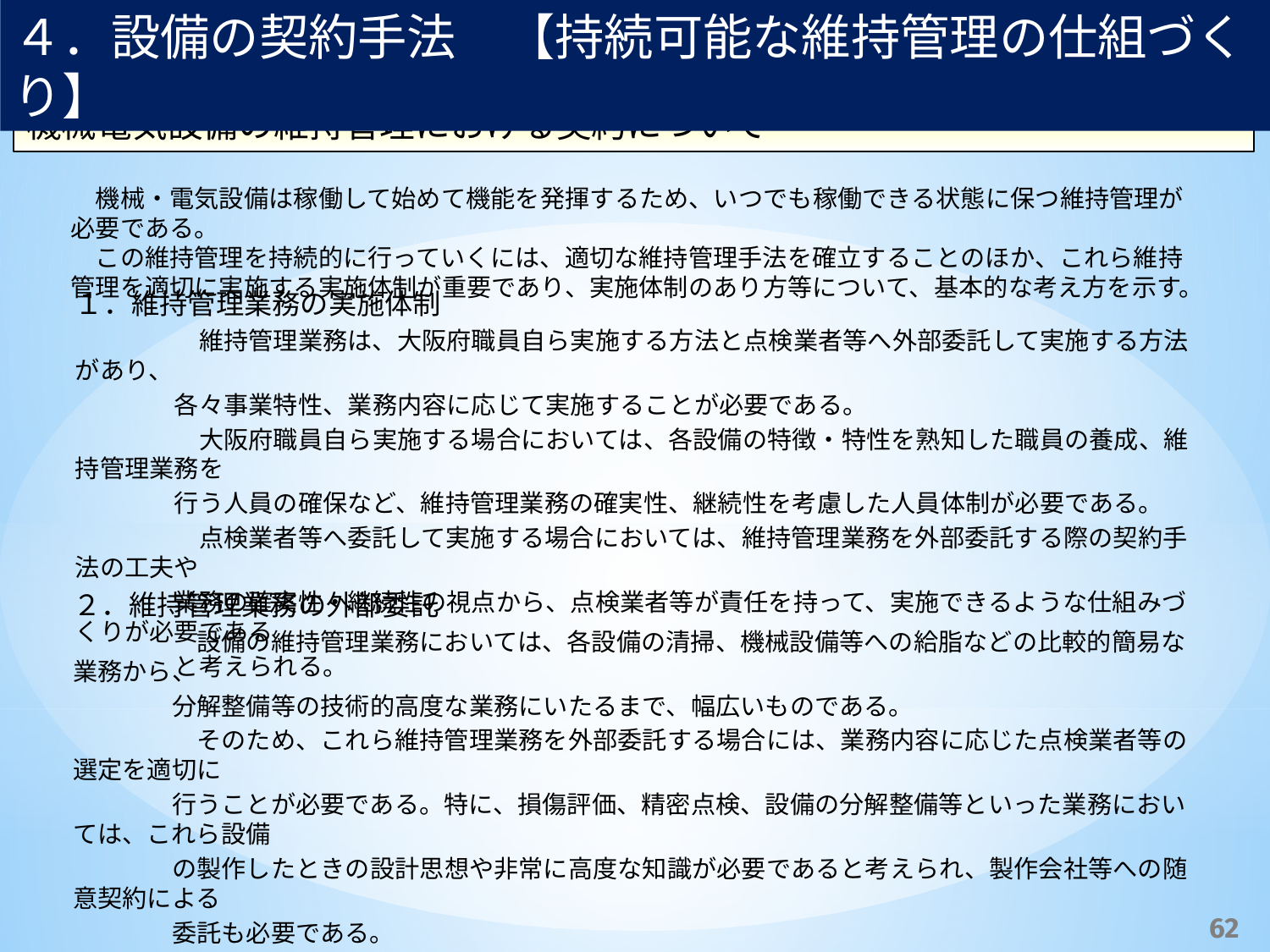

４．設備の契約手法　【持続可能な維持管理の仕組づくり】
機械電気設備の維持管理における契約について
　機械・電気設備は稼働して始めて機能を発揮するため、いつでも稼働できる状態に保つ維持管理が必要である。
　この維持管理を持続的に行っていくには、適切な維持管理手法を確立することのほか、これら維持管理を適切に実施する実施体制が重要であり、実施体制のあり方等について、基本的な考え方を示す。
１．維持管理業務の実施体制
　　　　　維持管理業務は、大阪府職員自ら実施する方法と点検業者等へ外部委託して実施する方法があり、
　　　　各々事業特性、業務内容に応じて実施することが必要である。
　　　　　大阪府職員自ら実施する場合においては、各設備の特徴・特性を熟知した職員の養成、維持管理業務を
　　　　行う人員の確保など、維持管理業務の確実性、継続性を考慮した人員体制が必要である。
　　　　　点検業者等へ委託して実施する場合においては、維持管理業務を外部委託する際の契約手法の工夫や
　　　　業務の確実性・継続性の視点から、点検業者等が責任を持って、実施できるような仕組みづくりが必要である
　　　　と考えられる。
２．維持管理業務の外部委託
　　　　　設備の維持管理業務においては、各設備の清掃、機械設備等への給脂などの比較的簡易な業務から、
　　　　分解整備等の技術的高度な業務にいたるまで、幅広いものである。
　　　　　そのため、これら維持管理業務を外部委託する場合には、業務内容に応じた点検業者等の選定を適切に
　　　　行うことが必要である。特に、損傷評価、精密点検、設備の分解整備等といった業務においては、これら設備
　　　　の製作したときの設計思想や非常に高度な知識が必要であると考えられ、製作会社等への随意契約による
　　　　委託も必要である。
　　　　　また、競争入札にて業者選定を行う場合、業務の継続性等から、ある一定期間継続して契約を行うことは、
　　　　持続可能な維持管理体制として有効な手法と言える。

62